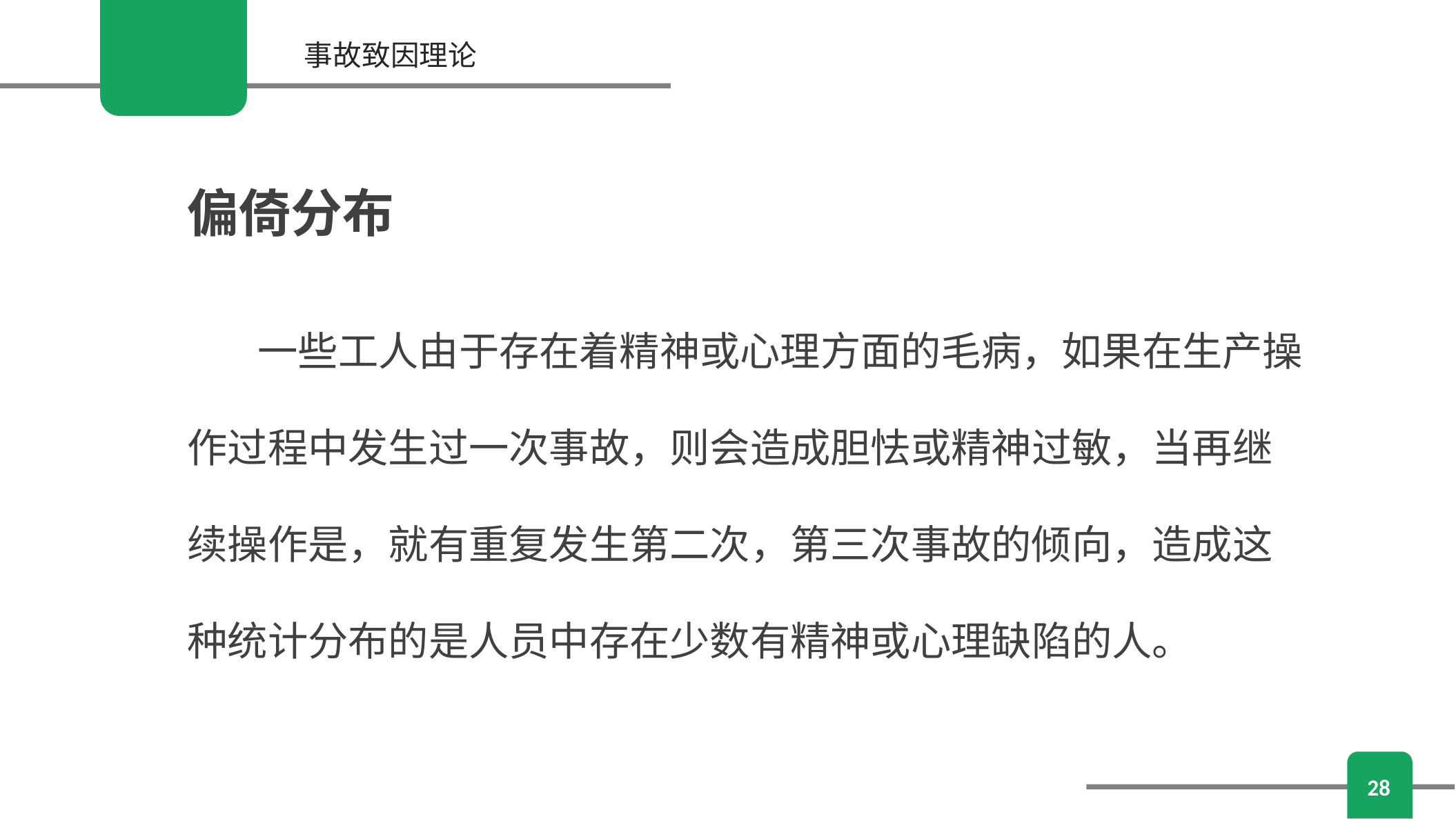

事故致因理论
偏倚分布
        一些工人由于存在着精神或心理方面的毛病，如果在生产操作过程中发生过一次事故，则会造成胆怯或精神过敏，当再继续操作是，就有重复发生第二次，第三次事故的倾向，造成这种统计分布的是人员中存在少数有精神或心理缺陷的人。

28